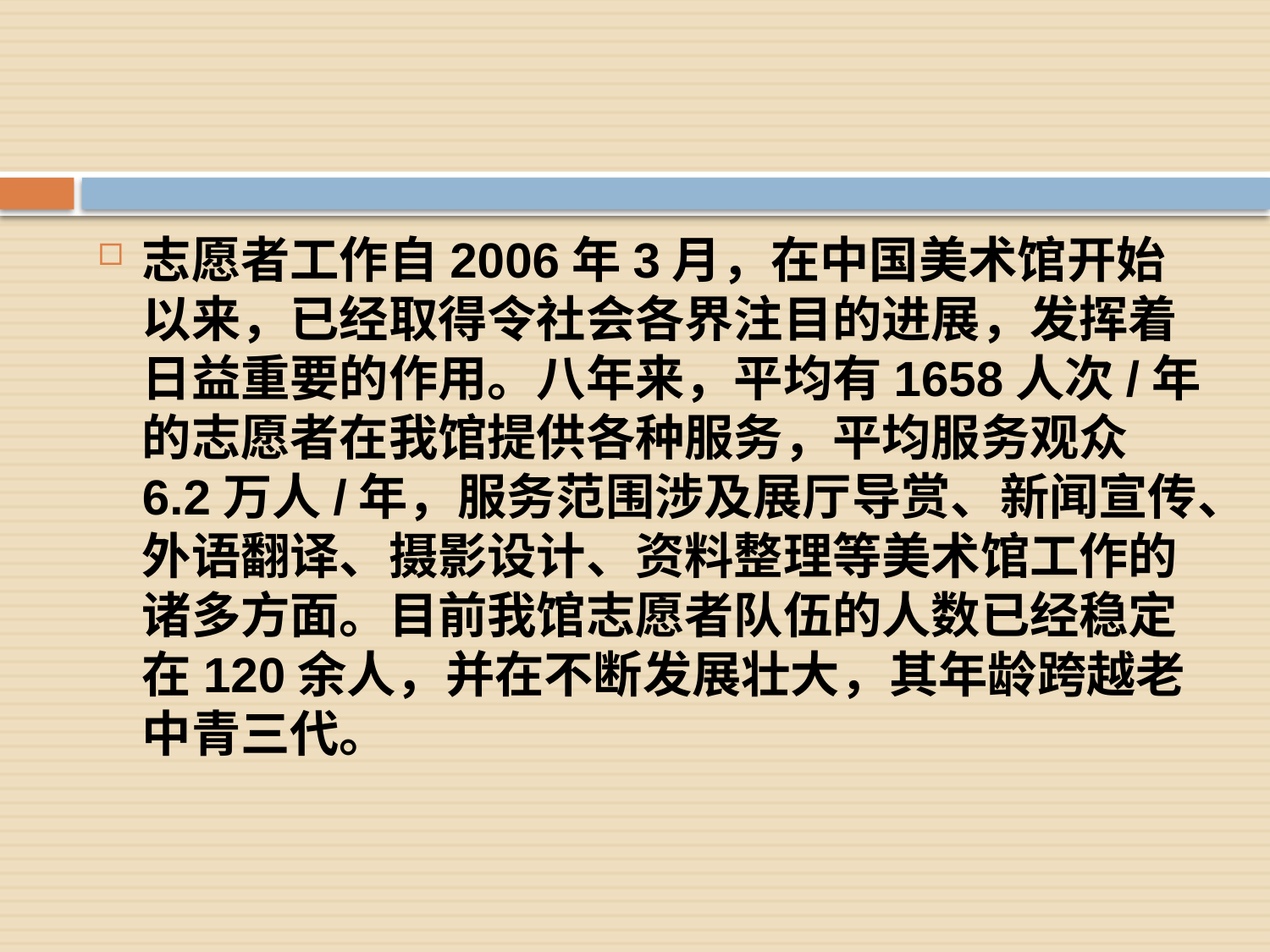

志愿者工作自2006年3月，在中国美术馆开始以来，已经取得令社会各界注目的进展，发挥着日益重要的作用。八年来，平均有1658人次/年的志愿者在我馆提供各种服务，平均服务观众6.2万人/年，服务范围涉及展厅导赏、新闻宣传、外语翻译、摄影设计、资料整理等美术馆工作的诸多方面。目前我馆志愿者队伍的人数已经稳定在120余人，并在不断发展壮大，其年龄跨越老中青三代。